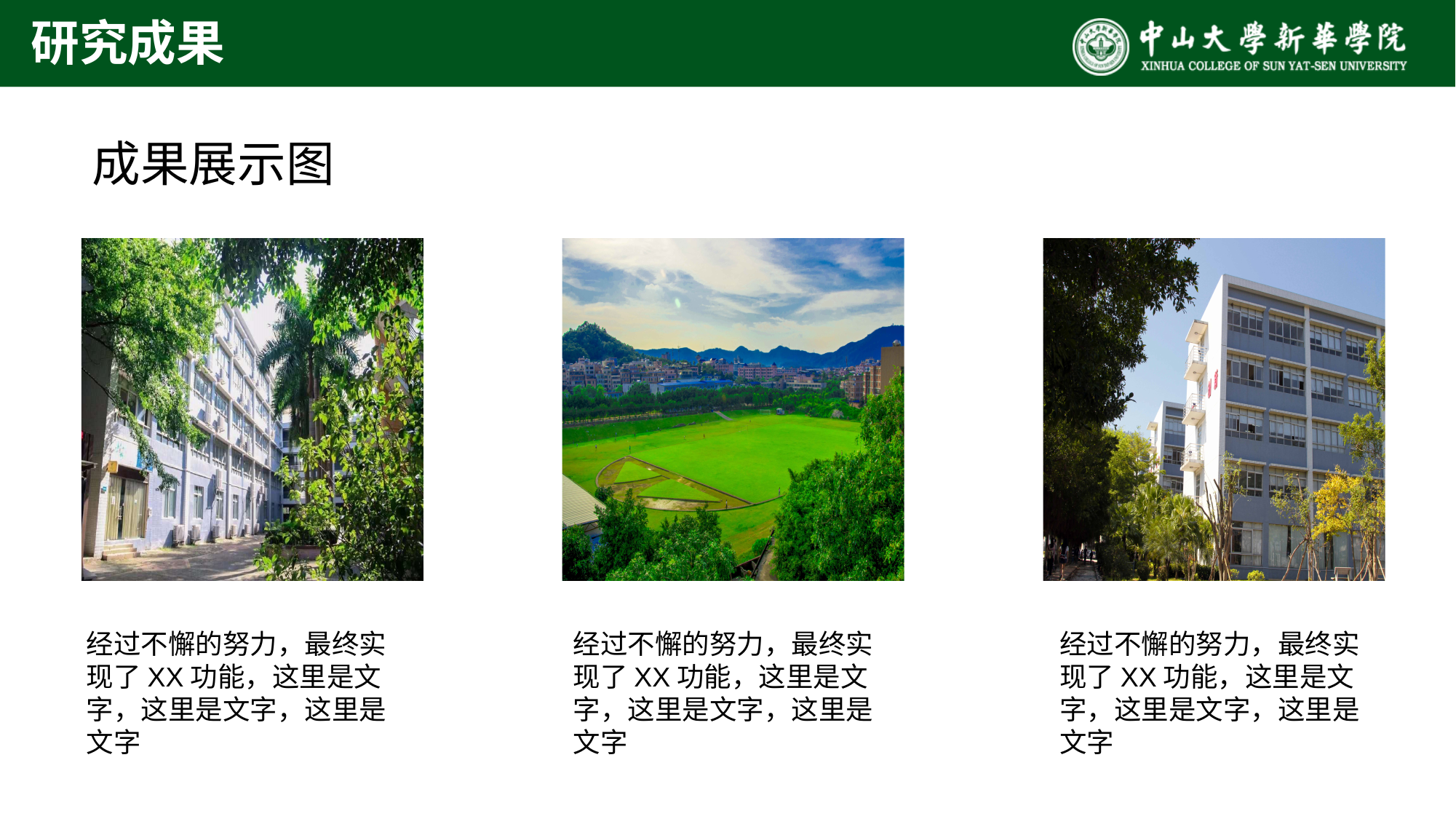

研究成果
成果展示图

经过不懈的努力，最终实现了XX功能，这里是文字，这里是文字，这里是文字
经过不懈的努力，最终实现了XX功能，这里是文字，这里是文字，这里是文字
经过不懈的努力，最终实现了XX功能，这里是文字，这里是文字，这里是文字